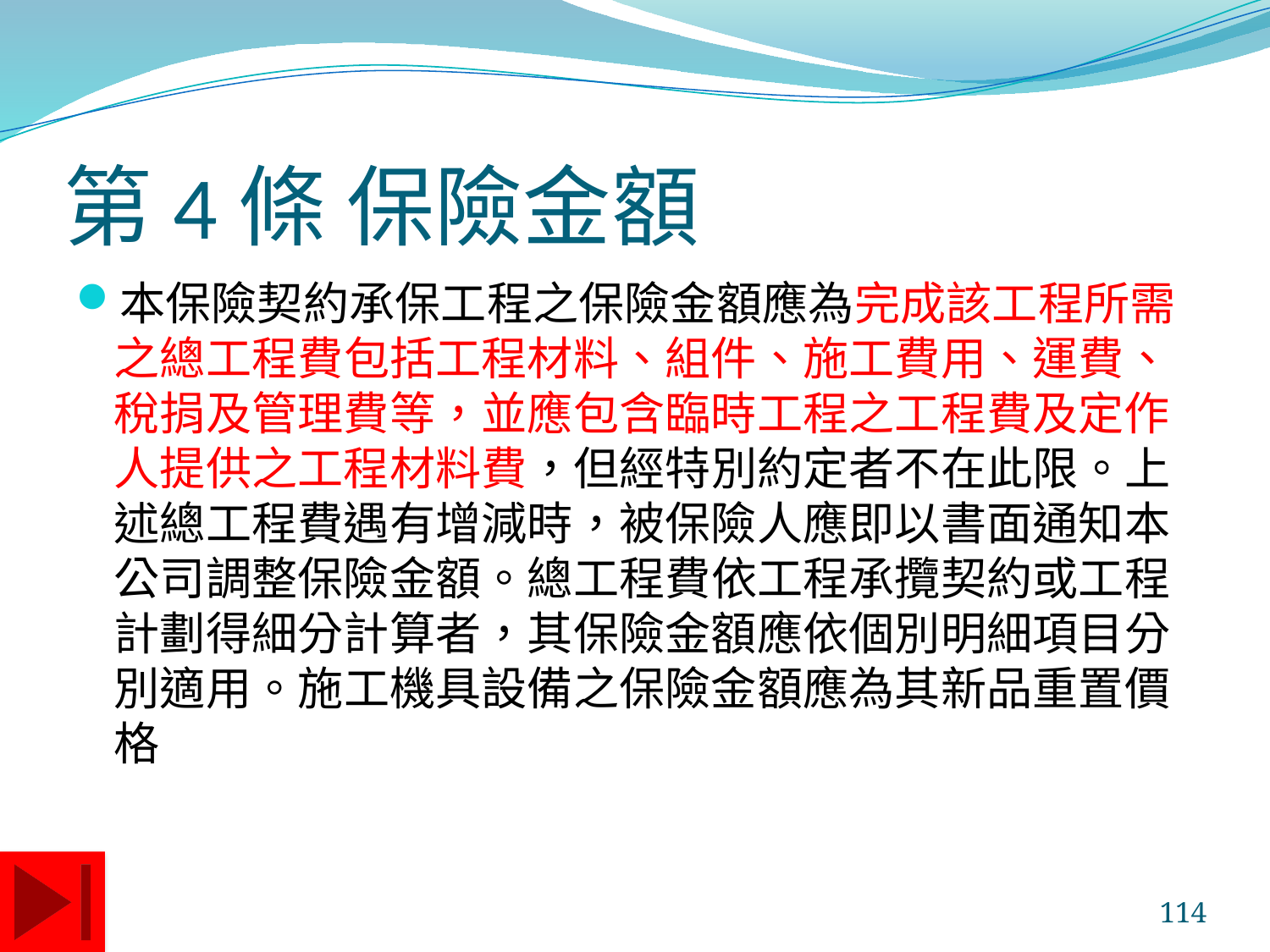

# 第4條 保險金額
本保險契約承保工程之保險金額應為完成該工程所需之總工程費包括工程材料、組件、施工費用、運費、稅捐及管理費等，並應包含臨時工程之工程費及定作人提供之工程材料費，但經特別約定者不在此限。上述總工程費遇有增減時，被保險人應即以書面通知本公司調整保險金額。總工程費依工程承攬契約或工程計劃得細分計算者，其保險金額應依個別明細項目分別適用。施工機具設備之保險金額應為其新品重置價格

114